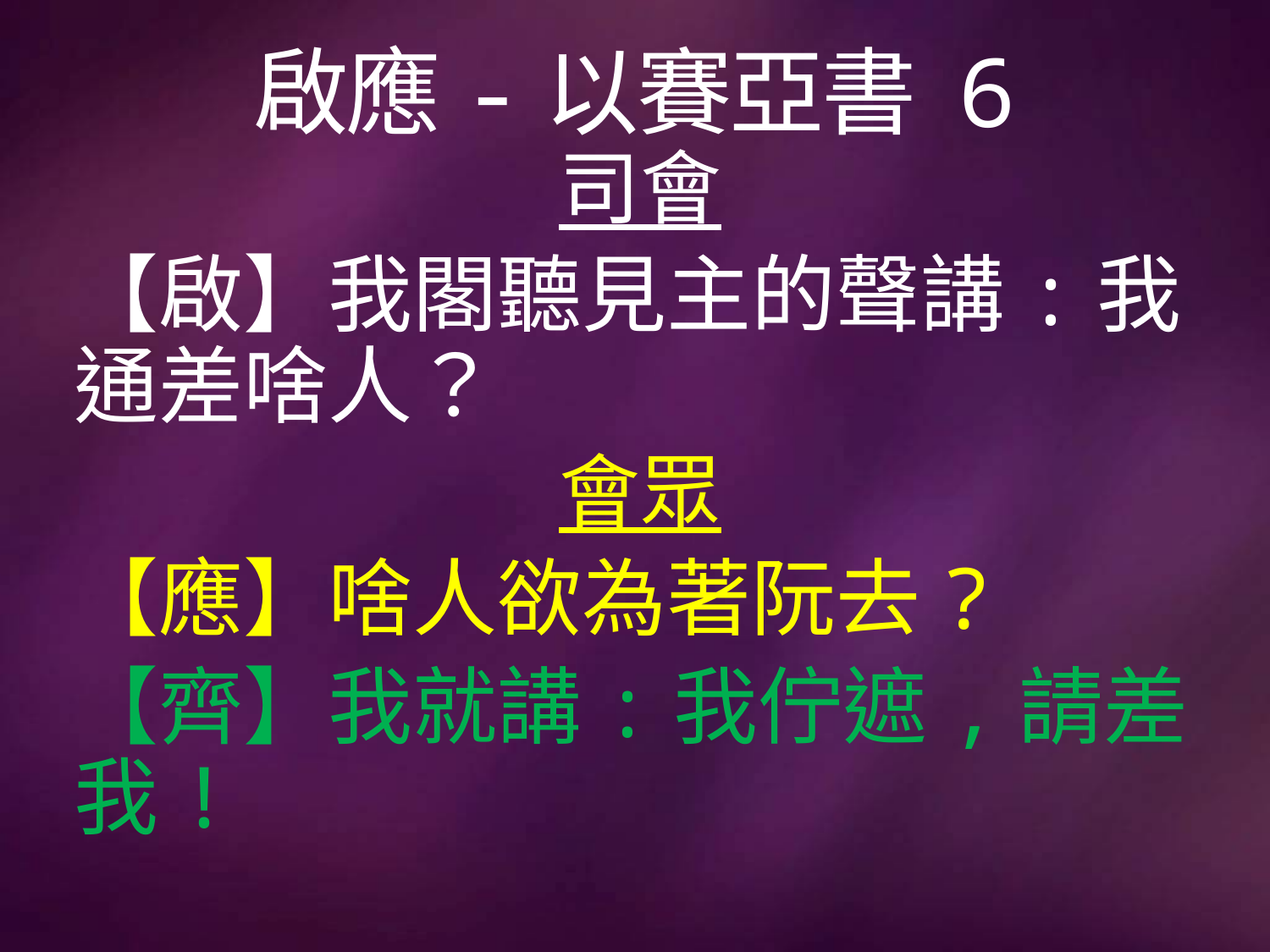

# 啟應-以賽亞書 6
司會
【啟】我閣聽見主的聲講:我通差啥人？
會眾
【應】啥人欲為著阮去?
【齊】我就講:我佇遮,請差我!